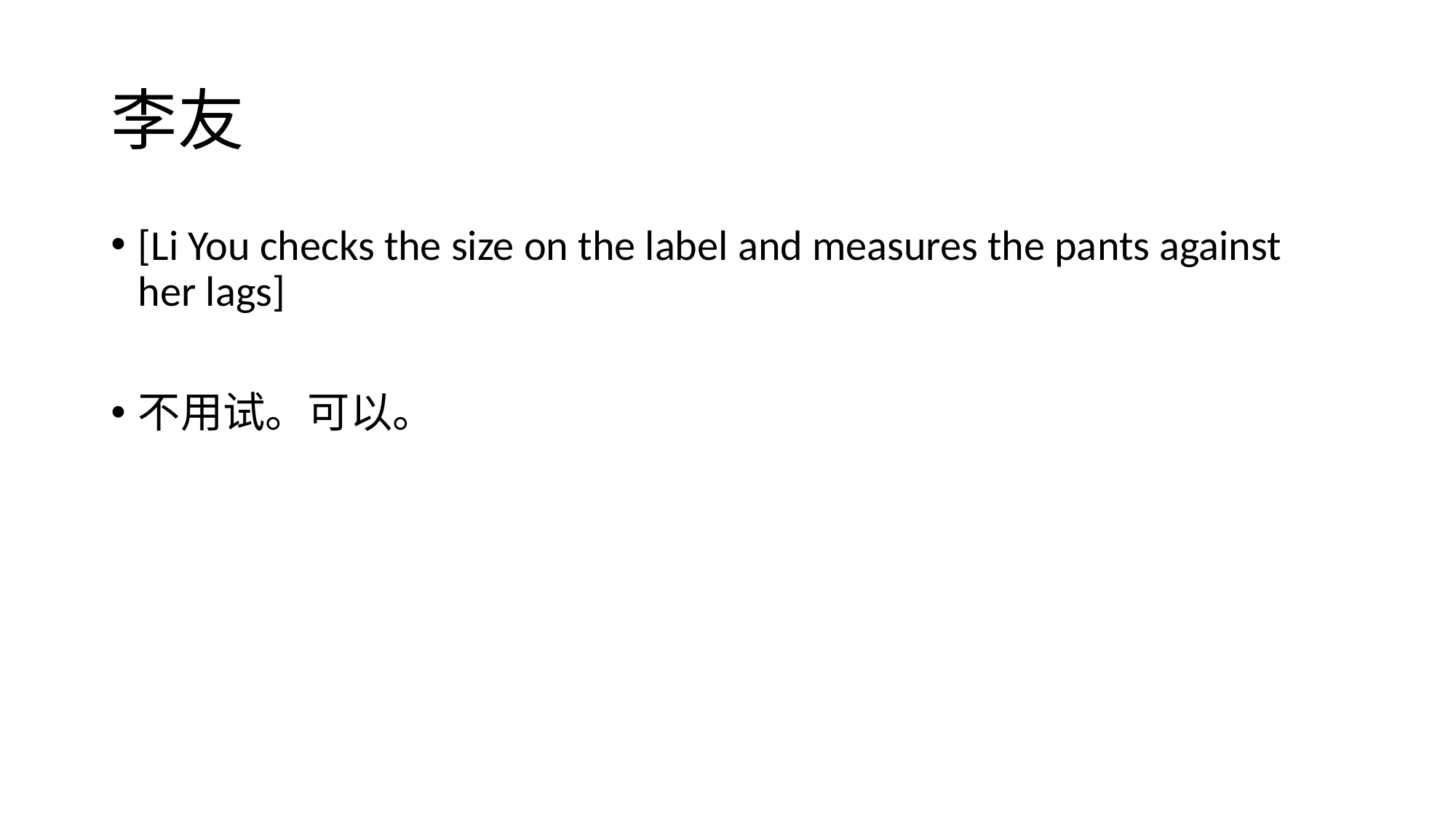

# 李友
[Li You checks the size on the label and measures the pants against her lags]

不用试。可以。